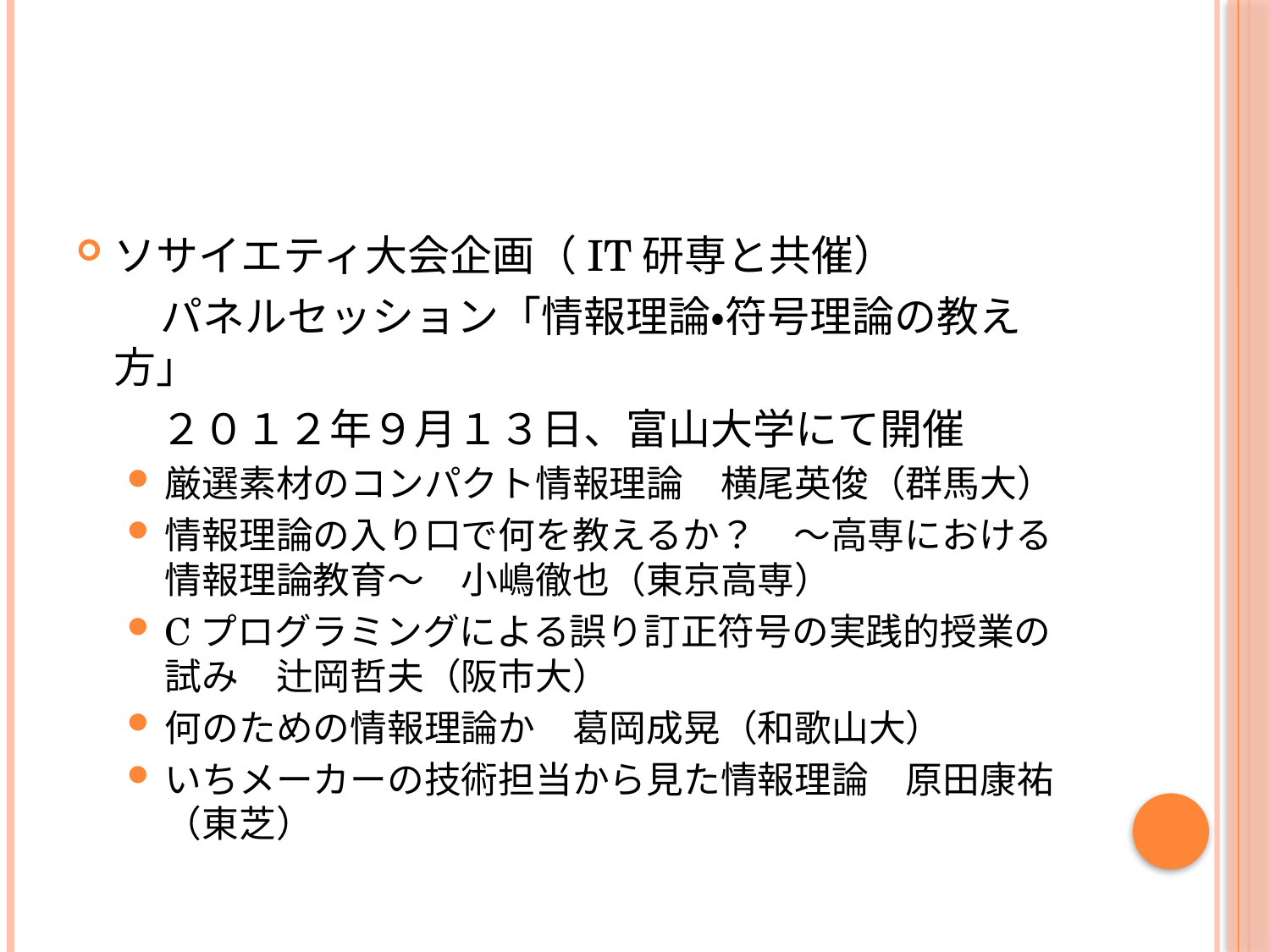

ソサイエティ大会企画（IT研専と共催）
　　パネルセッション「情報理論・符号理論の教え方」
　　２０１２年９月１３日、富山大学にて開催
厳選素材のコンパクト情報理論　横尾英俊（群馬大）
情報理論の入り口で何を教えるか？　〜高専における情報理論教育〜　小嶋徹也（東京高専）
Cプログラミングによる誤り訂正符号の実践的授業の試み　辻岡哲夫（阪市大）
何のための情報理論か　葛岡成晃（和歌山大）
いちメーカーの技術担当から見た情報理論　原田康祐（東芝）